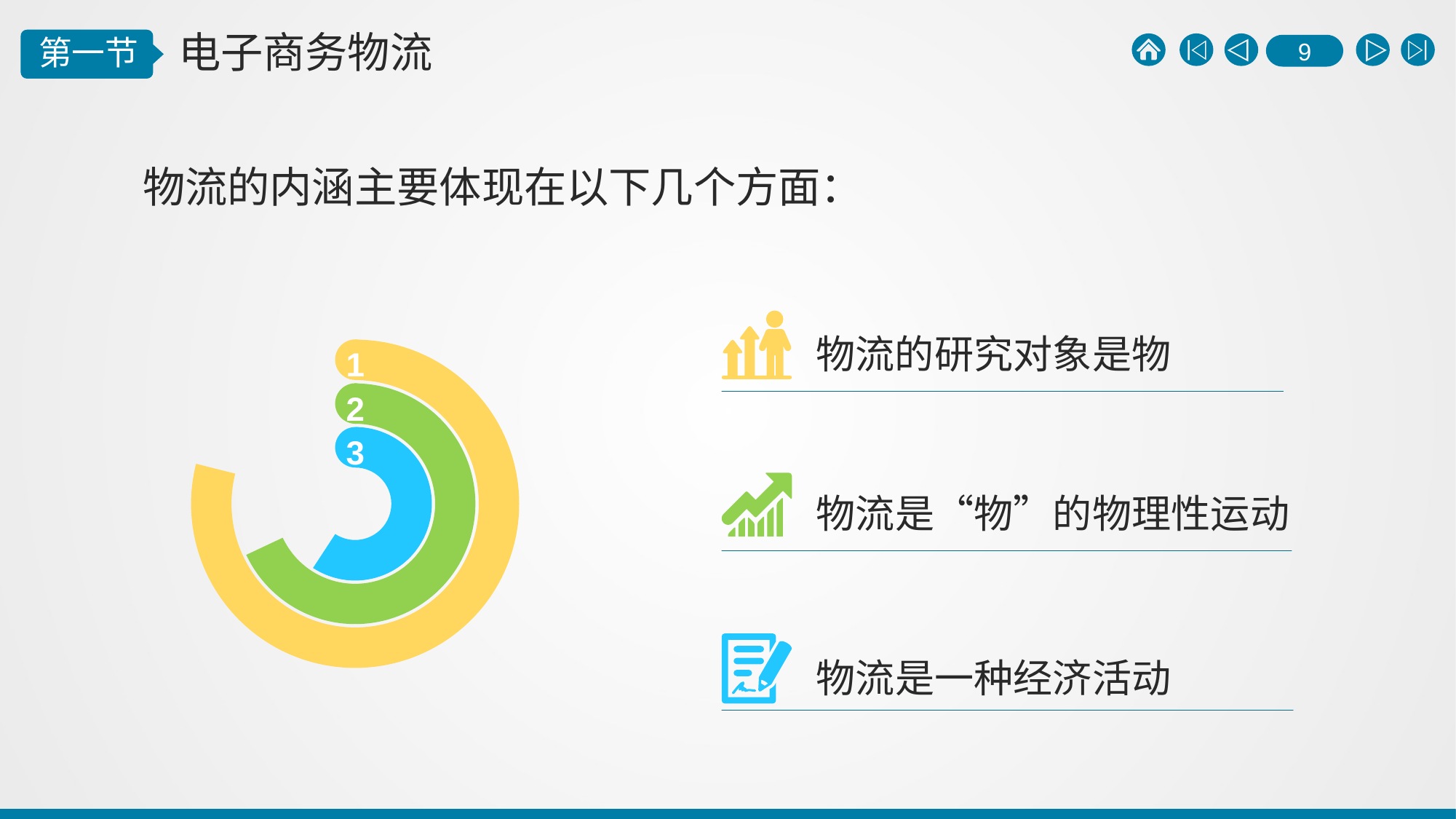

物流的内涵主要体现在以下几个方面：

物流的研究对象是物
1

2

3

物流是“物”的物理性运动

物流是一种经济活动